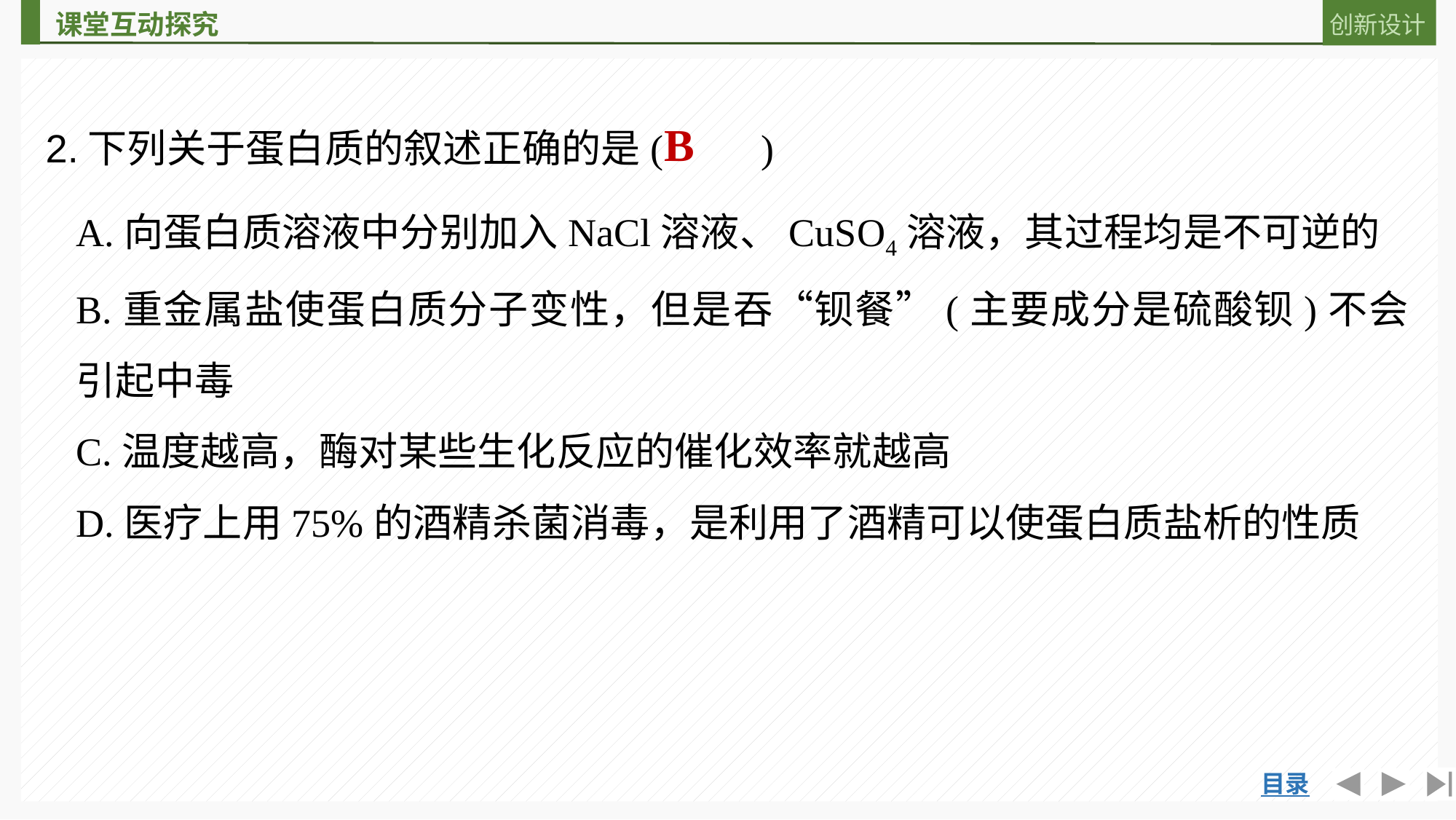

2.下列关于蛋白质的叙述正确的是(　　)
B
A.向蛋白质溶液中分别加入NaCl溶液、CuSO4溶液，其过程均是不可逆的
B.重金属盐使蛋白质分子变性，但是吞“钡餐”(主要成分是硫酸钡)不会引起中毒
C.温度越高，酶对某些生化反应的催化效率就越高
D.医疗上用75%的酒精杀菌消毒，是利用了酒精可以使蛋白质盐析的性质